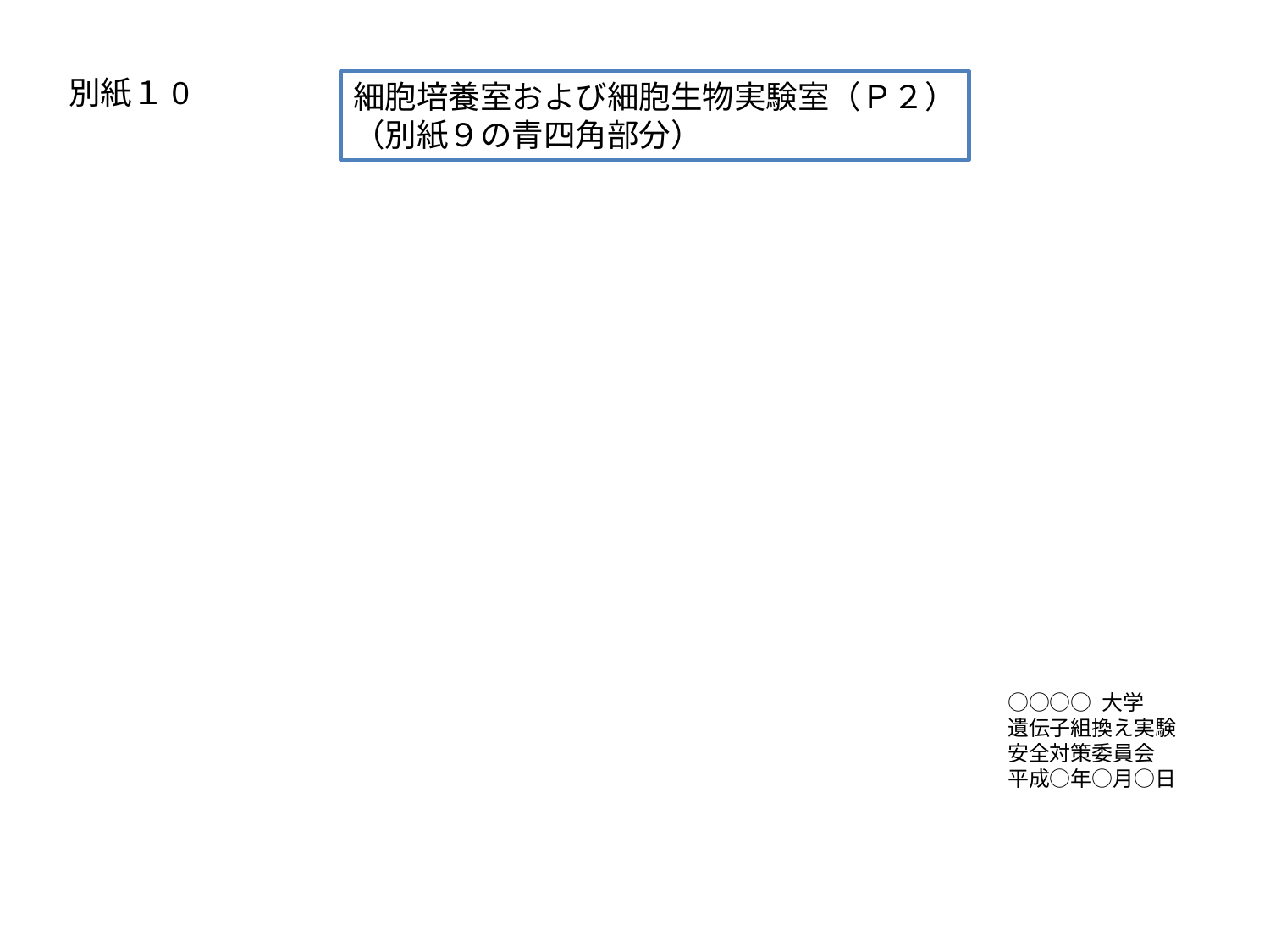

別紙１0
細胞培養室および細胞生物実験室（Ｐ２）
（別紙９の青四角部分）
○○○○ 大学
遺伝子組換え実験
安全対策委員会
平成○年○月○日